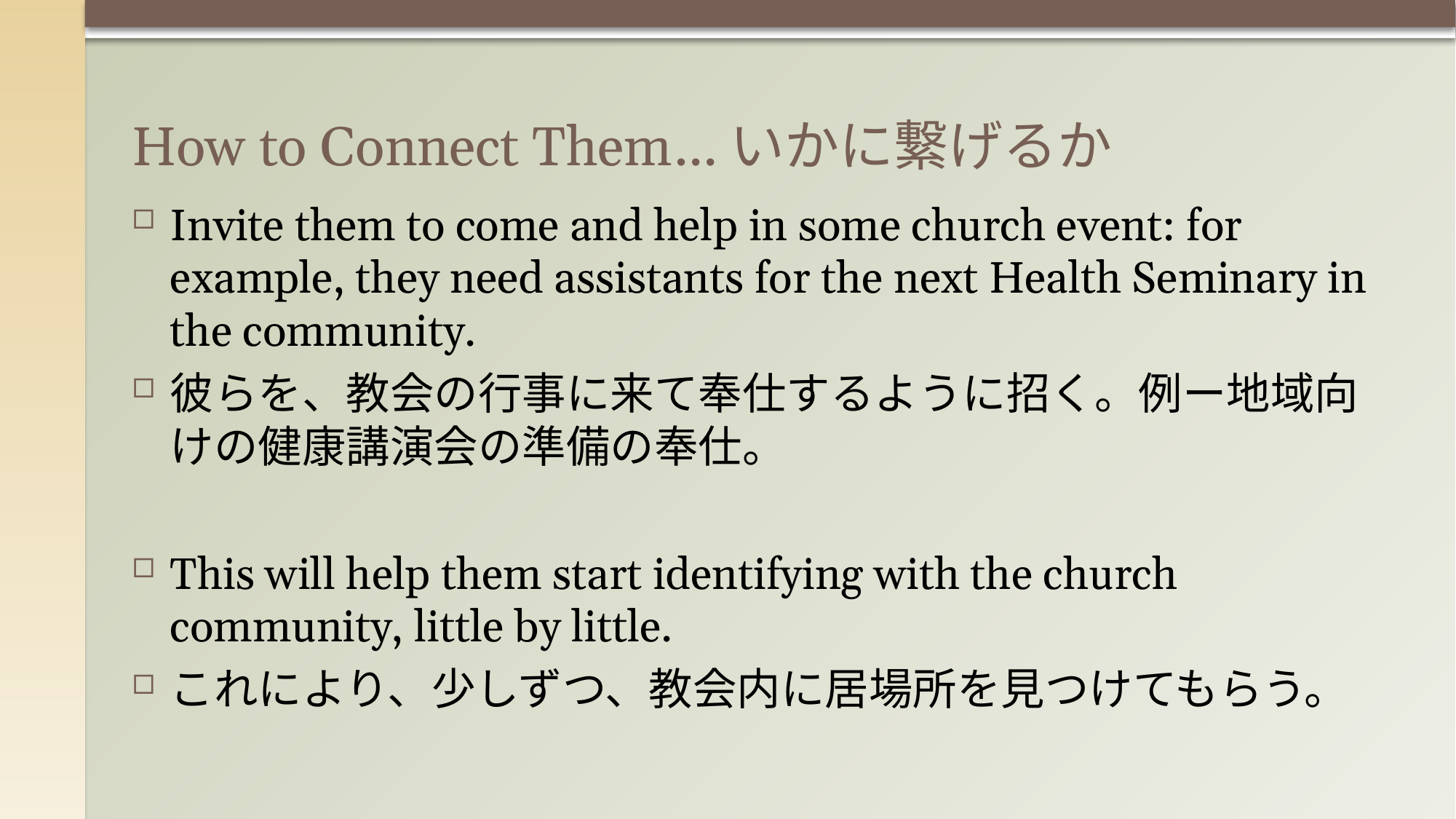

# How to Connect Them…いかに繋げるか
Invite them to come and help in some church event: for example, they need assistants for the next Health Seminary in the community.
彼らを、教会の行事に来て奉仕するように招く。例ー地域向けの健康講演会の準備の奉仕。

This will help them start identifying with the church community, little by little.
これにより、少しずつ、教会内に居場所を見つけてもらう。